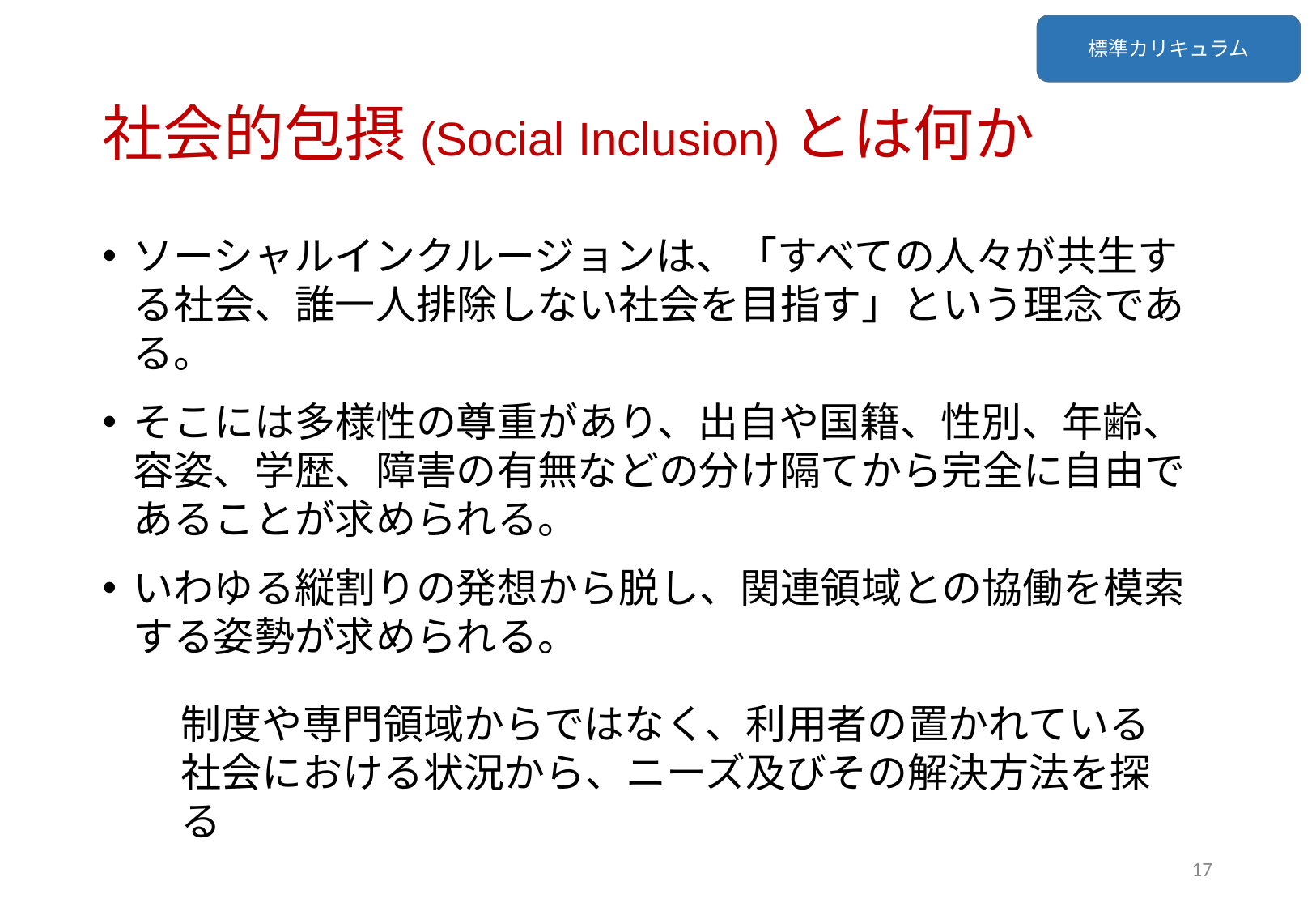

標準カリキュラム
# 社会的包摂(Social Inclusion)とは何か
ソーシャルインクルージョンは、「すべての人々が共生する社会、誰一人排除しない社会を目指す」という理念である。
そこには多様性の尊重があり、出自や国籍、性別、年齢、容姿、学歴、障害の有無などの分け隔てから完全に自由であることが求められる。
いわゆる縦割りの発想から脱し、関連領域との協働を模索する姿勢が求められる。
制度や専門領域からではなく、利用者の置かれている社会における状況から、ニーズ及びその解決方法を探る
17